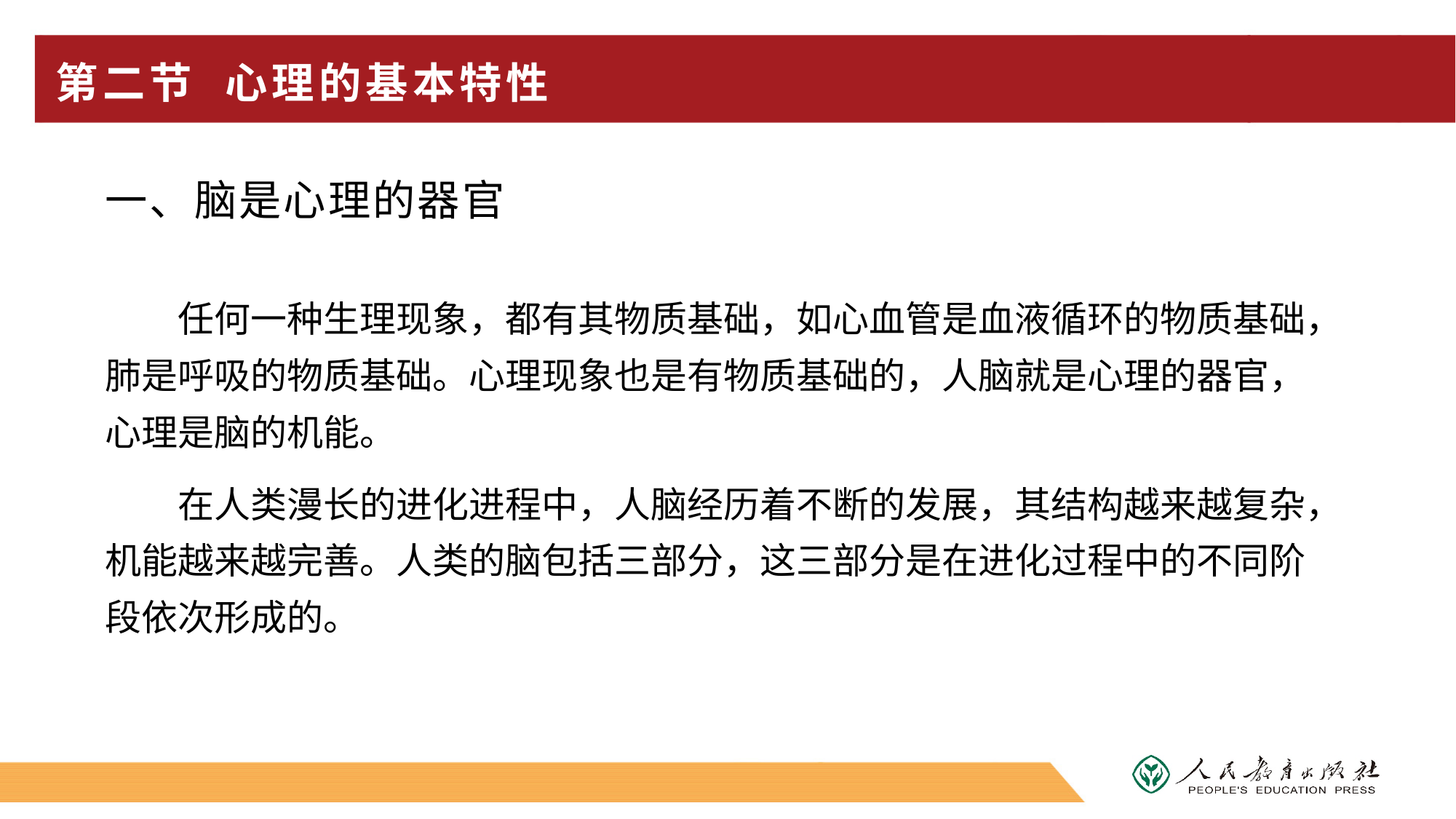

# 第二节  心理的基本特性
一、脑是心理的器官
任何一种生理现象，都有其物质基础，如心血管是血液循环的物质基础，肺是呼吸的物质基础。心理现象也是有物质基础的，人脑就是心理的器官，心理是脑的机能。
在人类漫长的进化进程中，人脑经历着不断的发展，其结构越来越复杂，机能越来越完善。人类的脑包括三部分，这三部分是在进化过程中的不同阶段依次形成的。